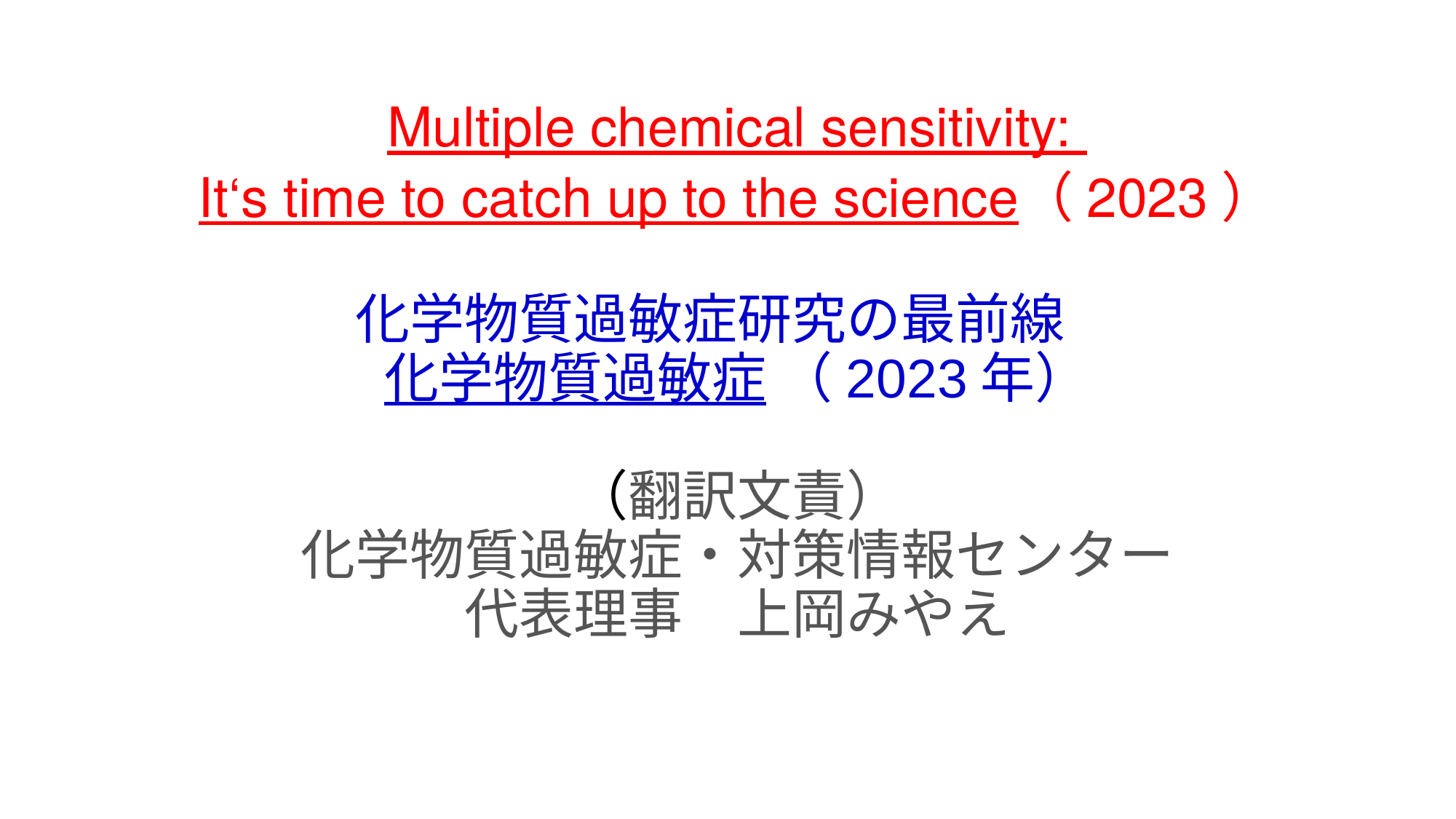

# Multiple chemical sensitivity: It‘s time to catch up to the science（2023） 化学物質過敏症研究の最前線　 化学物質過敏症 （2023年） （翻訳文責） 化学物質過敏症・対策情報センター 代表理事　上岡みやえ